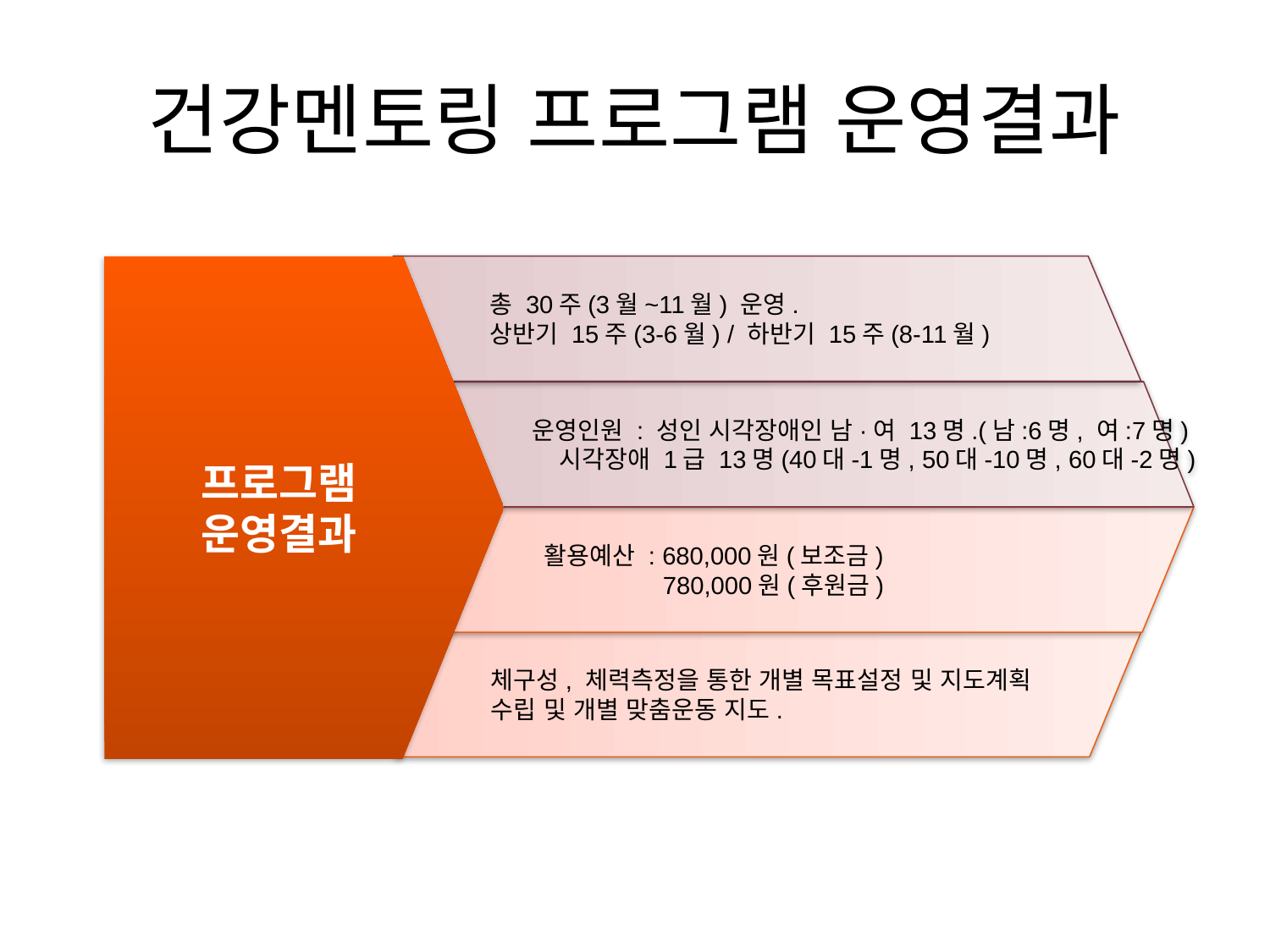

# 건강멘토링 프로그램 운영결과
프로그램
운영결과
총 30주(3월~11월) 운영.
상반기 15주(3-6월) / 하반기 15주(8-11월)
운영인원 : 성인 시각장애인 남·여 13명.(남:6명, 여:7명)
   시각장애 1급 13명(40대-1명, 50대-10명, 60대-2명)
활용예산 : 680,000원(보조금)
                 780,000원(후원금)
체구성, 체력측정을 통한 개별 목표설정 및 지도계획 수립 및 개별 맞춤운동 지도.